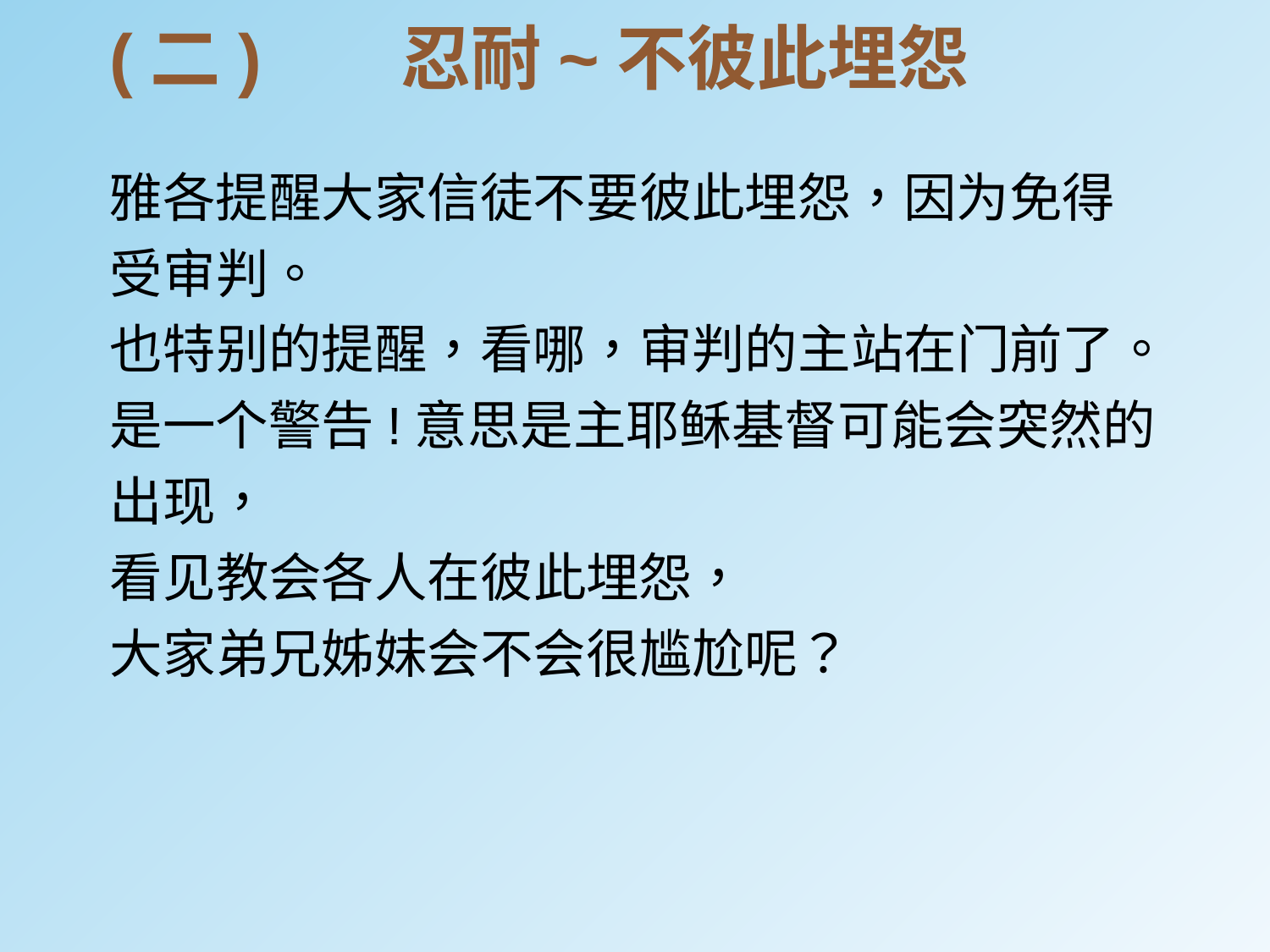

(二)	 忍耐~不彼此埋怨
雅各提醒大家信徒不要彼此埋怨，因为免得受审判。
也特别的提醒，看哪，审判的主站在门前了。
是一个警告!意思是主耶稣基督可能会突然的出现，
看见教会各人在彼此埋怨，
大家弟兄姊妹会不会很尴尬呢？